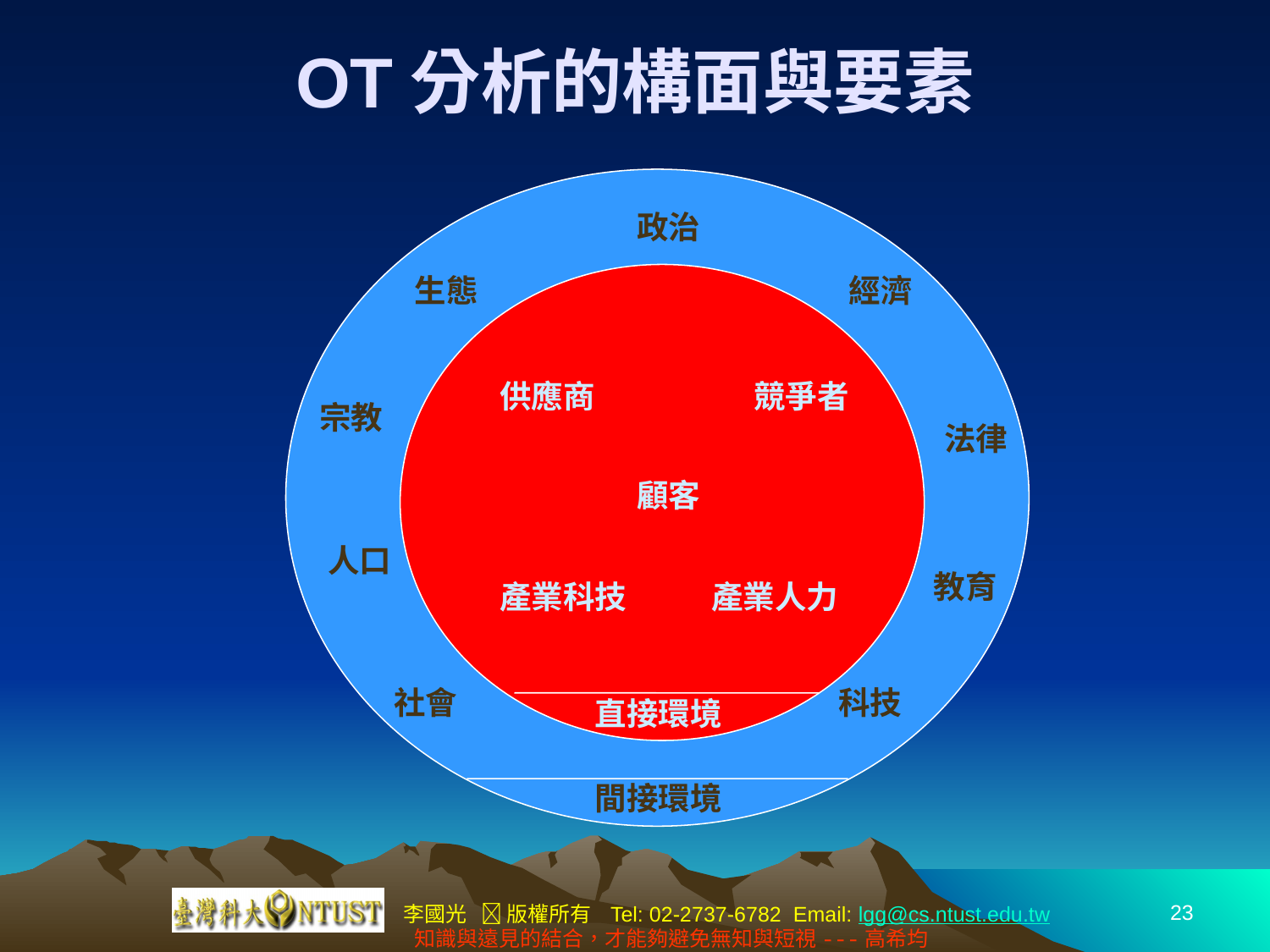

# OT分析的構面與要素

政治
生態
經濟
宗教
法律
人口
教育
社會
科技
間接環境

供應商
競爭者
顧客
產業科技
產業人力
直接環境

23